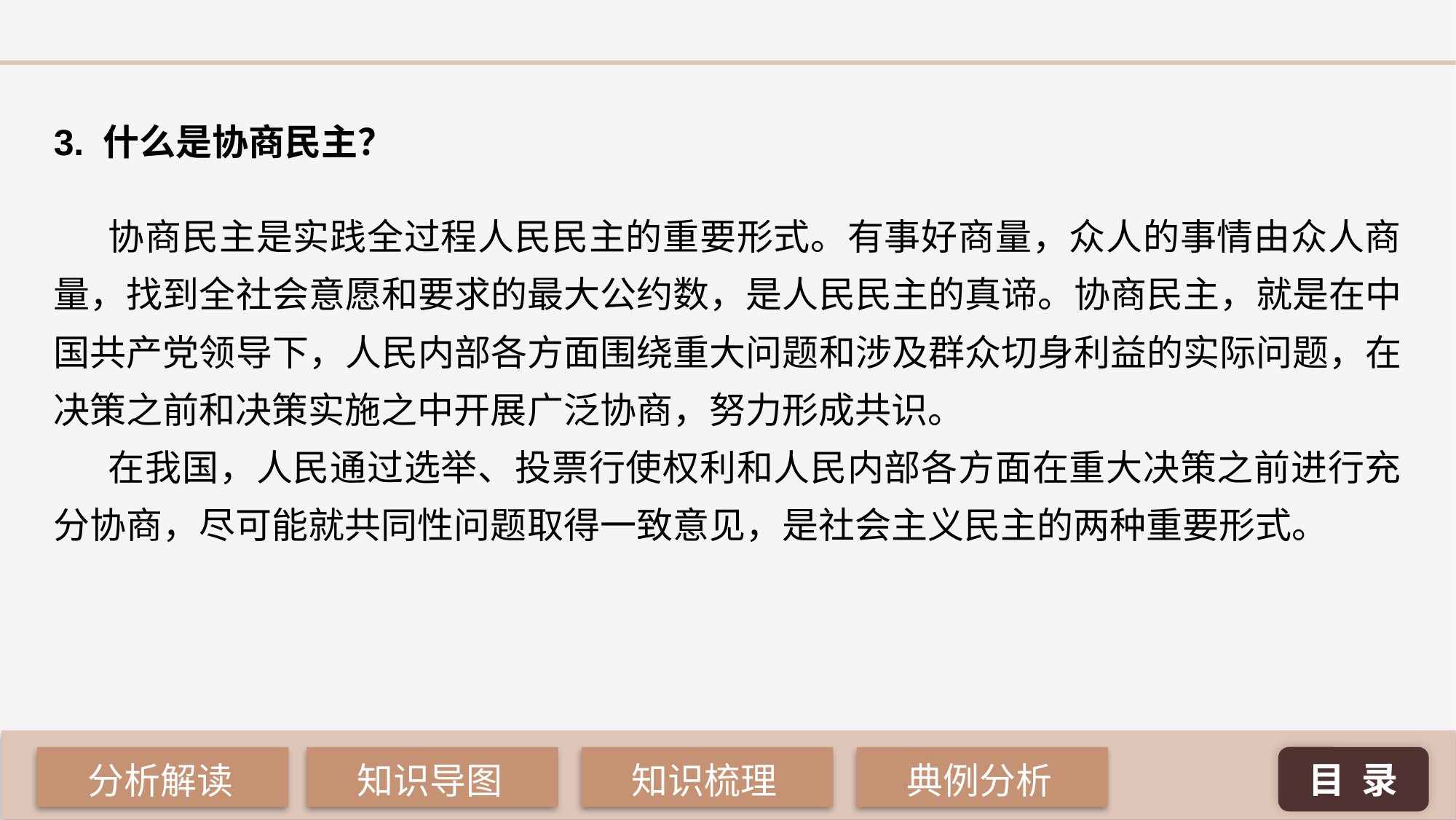

3. 什么是协商民主？
协商民主是实践全过程人民民主的重要形式。有事好商量，众人的事情由众人商量，找到全社会意愿和要求的最大公约数，是人民民主的真谛。协商民主，就是在中国共产党领导下，人民内部各方面围绕重大问题和涉及群众切身利益的实际问题，在决策之前和决策实施之中开展广泛协商，努力形成共识。
在我国，人民通过选举、投票行使权利和人民内部各方面在重大决策之前进行充分协商，尽可能就共同性问题取得一致意见，是社会主义民主的两种重要形式。